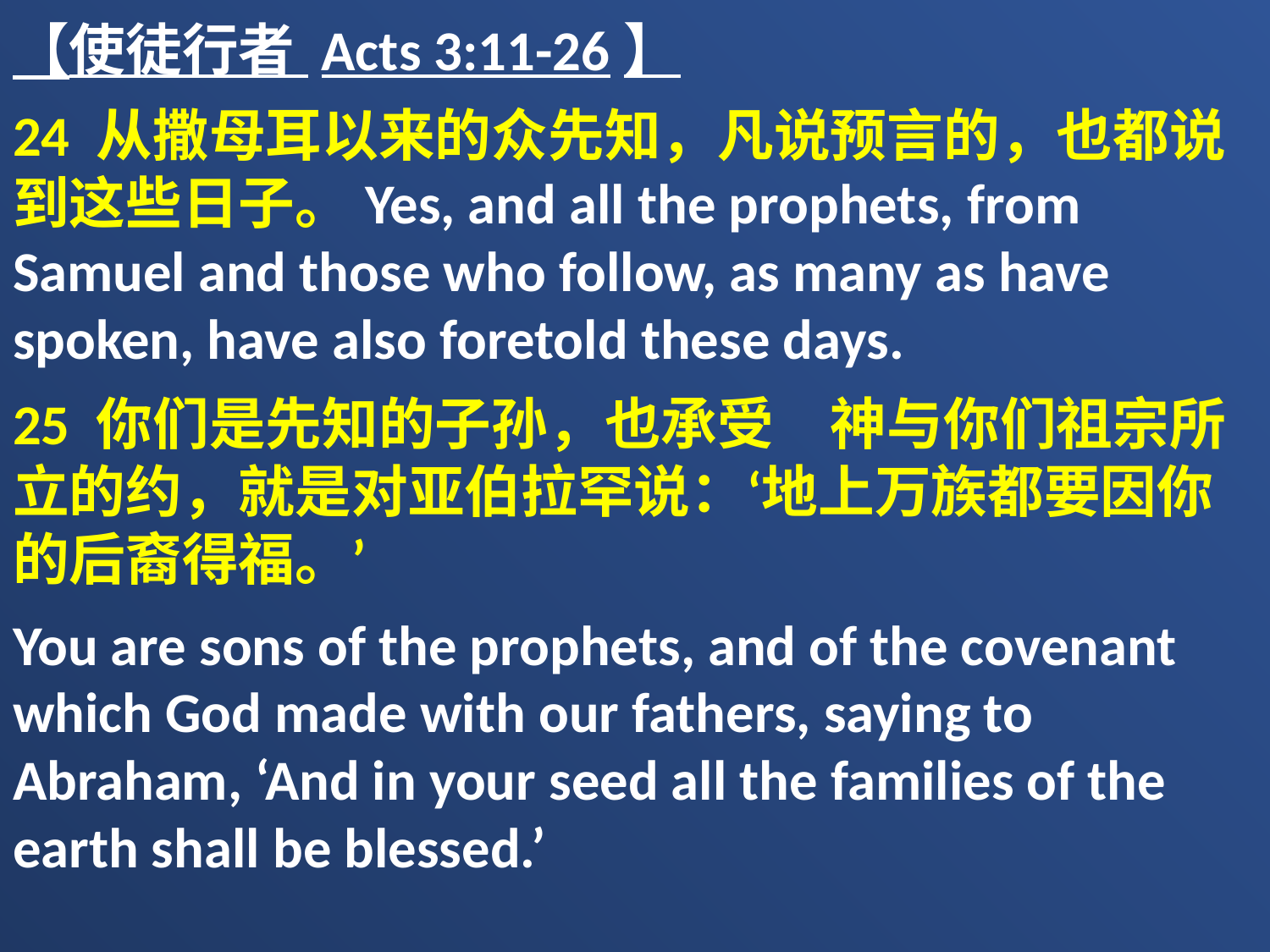

【使徒行者 Acts 3:11-26】
24 从撒母耳以来的众先知，凡说预言的，也都说到这些日子。Yes, and all the prophets, from Samuel and those who follow, as many as have spoken, have also foretold these days.
25 你们是先知的子孙，也承受　神与你们祖宗所立的约，就是对亚伯拉罕说：‘地上万族都要因你的后裔得福。’
You are sons of the prophets, and of the covenant which God made with our fathers, saying to Abraham, ‘And in your seed all the families of the earth shall be blessed.’